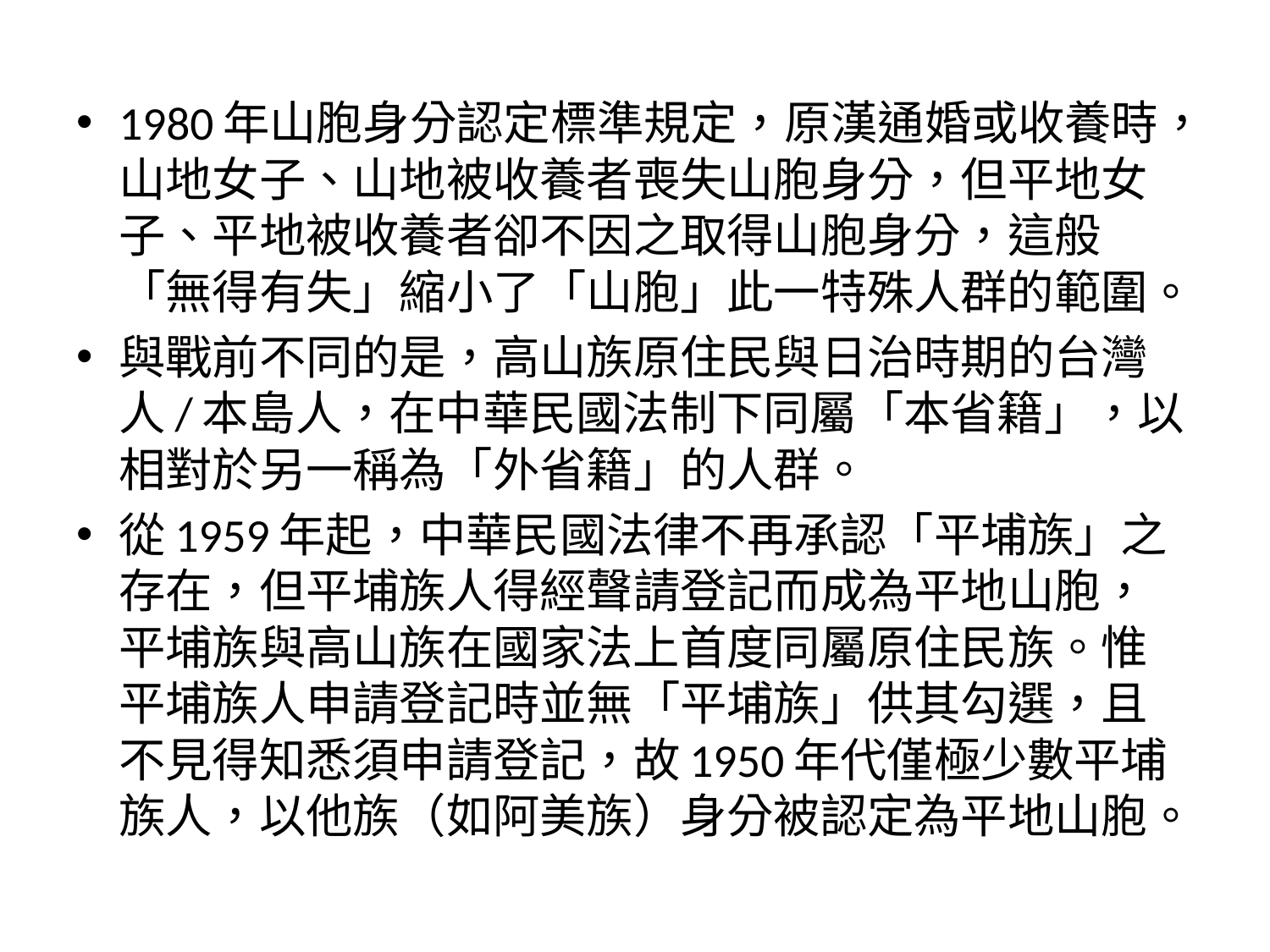

#
1980年山胞身分認定標準規定，原漢通婚或收養時，山地女子、山地被收養者喪失山胞身分，但平地女子、平地被收養者卻不因之取得山胞身分，這般「無得有失」縮小了「山胞」此一特殊人群的範圍。
與戰前不同的是，高山族原住民與日治時期的台灣人/本島人，在中華民國法制下同屬「本省籍」，以相對於另一稱為「外省籍」的人群。
從1959年起，中華民國法律不再承認「平埔族」之存在，但平埔族人得經聲請登記而成為平地山胞，平埔族與高山族在國家法上首度同屬原住民族。惟平埔族人申請登記時並無「平埔族」供其勾選，且不見得知悉須申請登記，故1950年代僅極少數平埔族人，以他族（如阿美族）身分被認定為平地山胞。